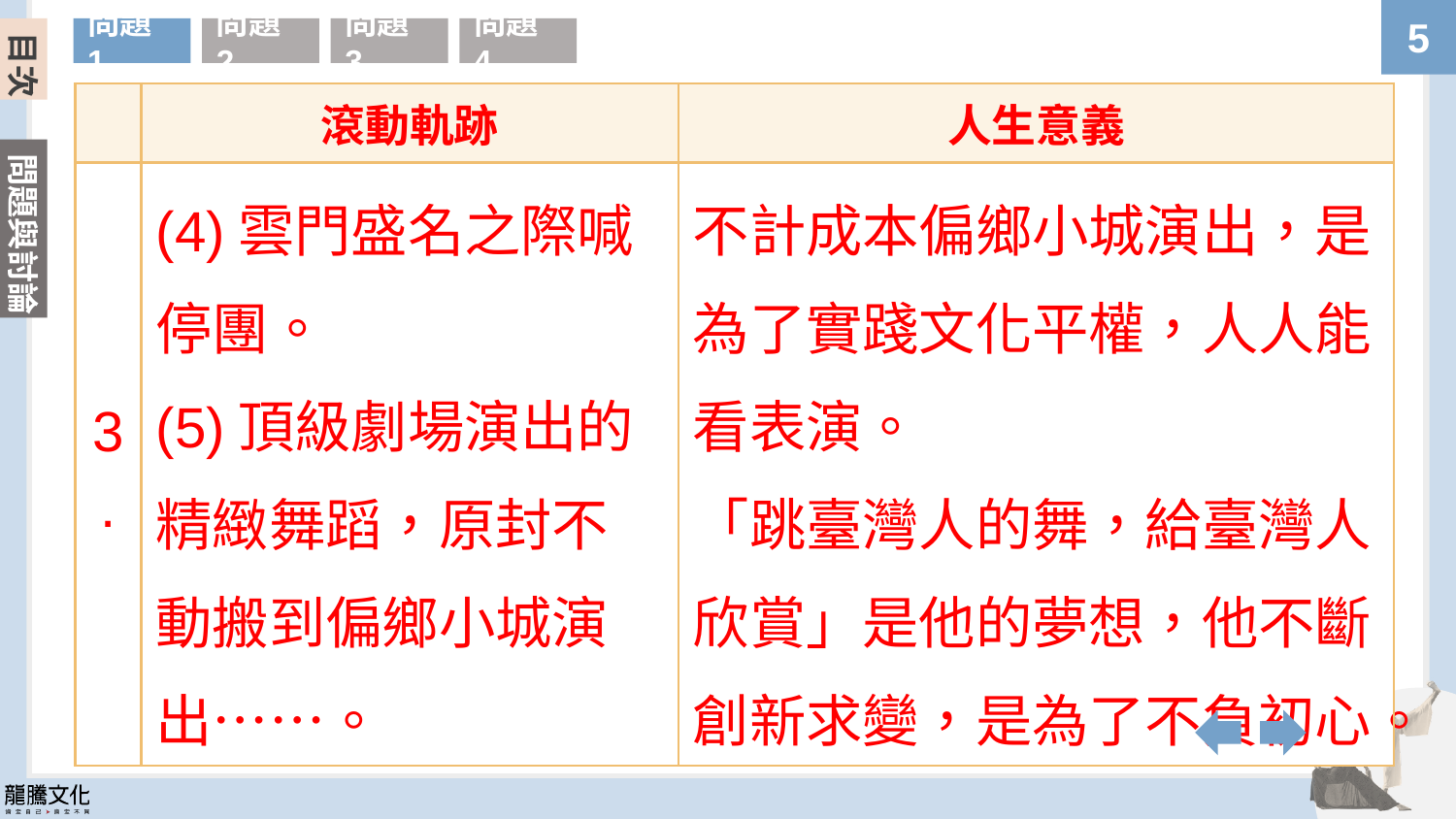

目次
問題1
問題2
問題3
問題4
|  | 滾動軌跡 | 人生意義 |
| --- | --- | --- |
| 3. | (4)雲門盛名之際喊停團。 (5)頂級劇場演出的精緻舞蹈，原封不動搬到偏鄉小城演出……。 | 不計成本偏鄉小城演出，是為了實踐文化平權，人人能看表演。 「跳臺灣人的舞，給臺灣人欣賞」是他的夢想，他不斷創新求變，是為了不負初心。 |